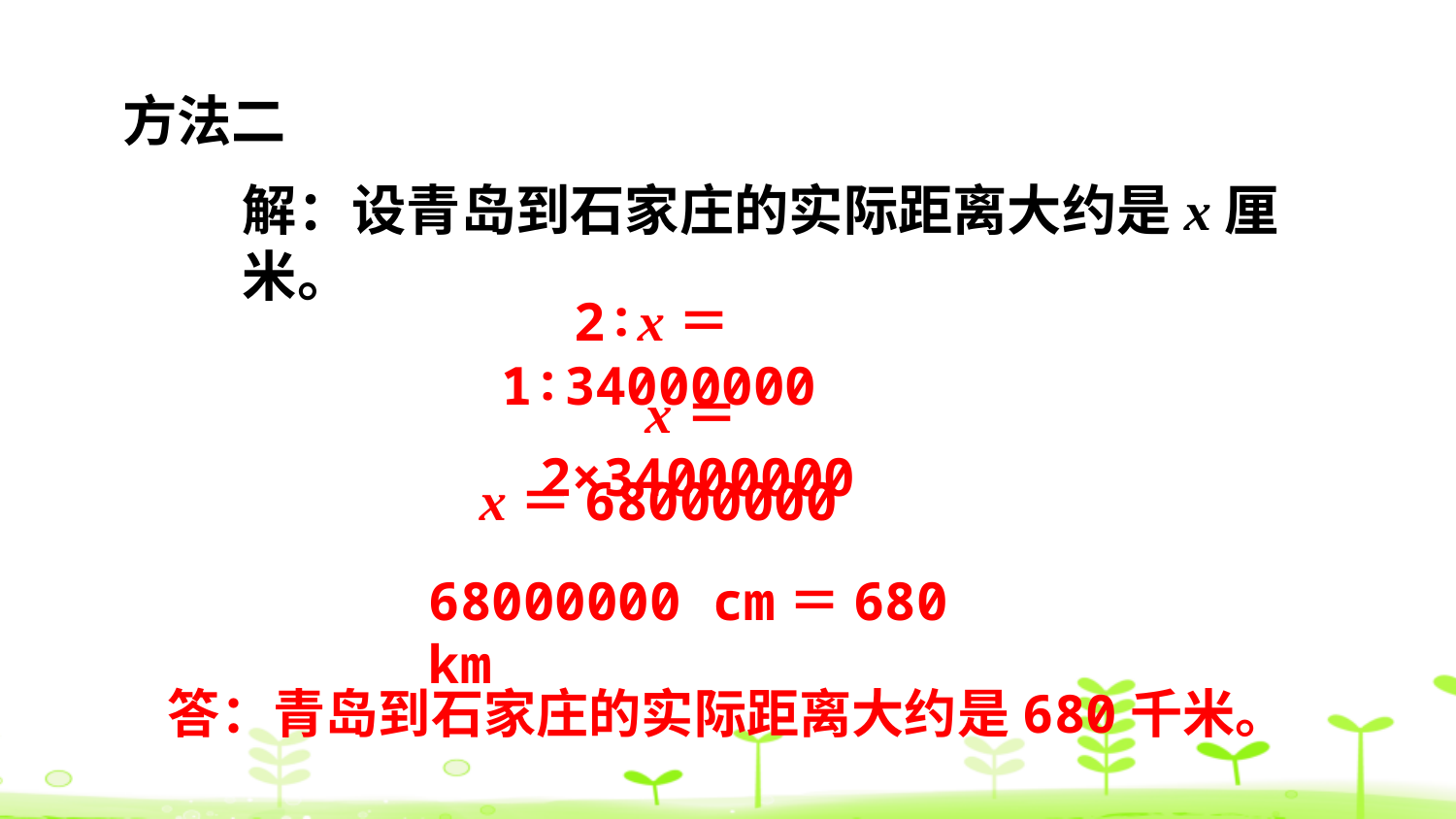

方法二
解：设青岛到石家庄的实际距离大约是x厘米。
2∶x＝1∶34000000
x＝2×34000000
x＝68000000
68000000 cm＝680 km
答：青岛到石家庄的实际距离大约是680千米。